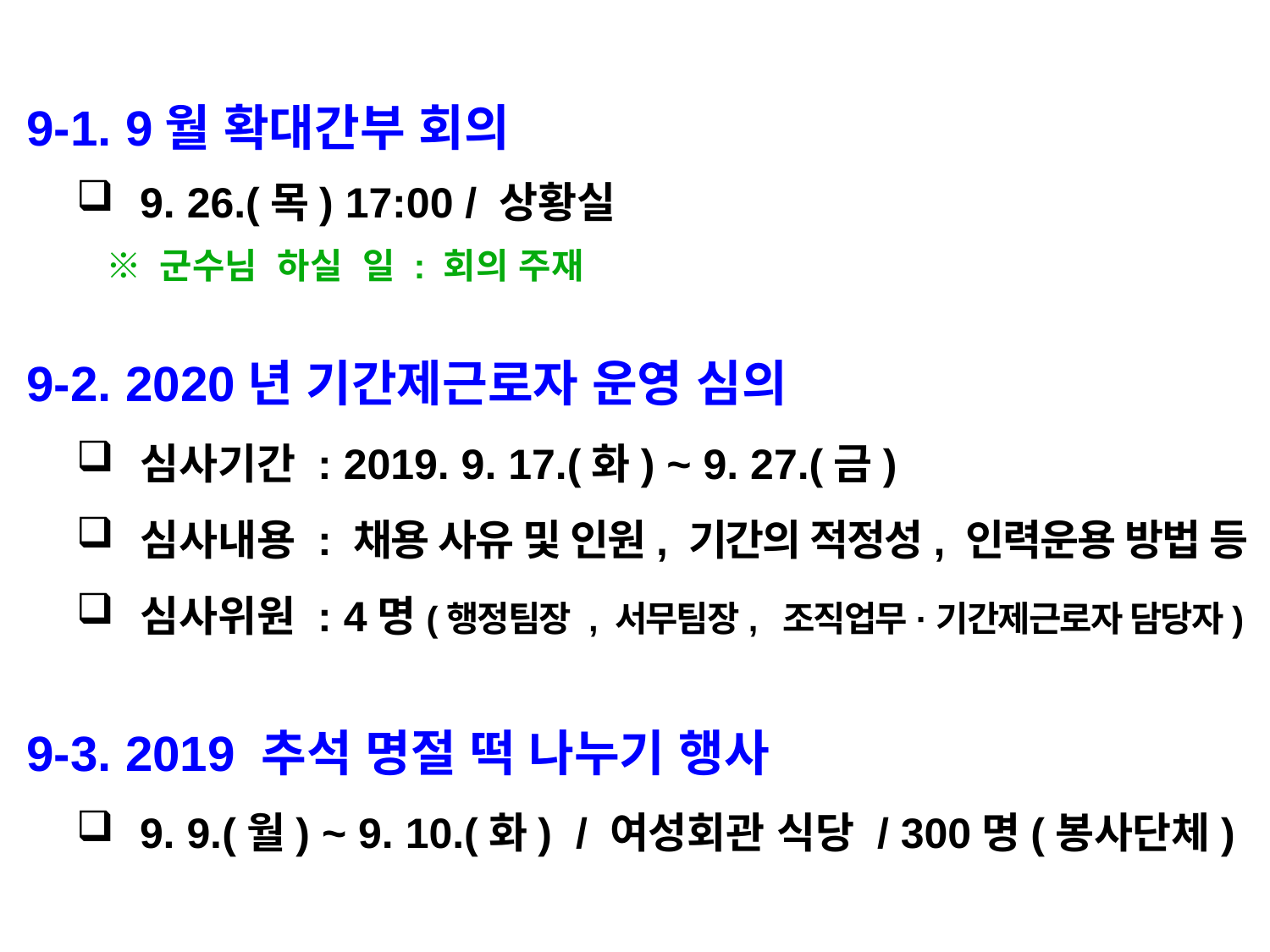

9-1. 9월 확대간부 회의
9. 26.(목) 17:00 / 상황실
   ※ 군수님  하실  일 : 회의 주재
 9-2. 2020년 기간제근로자 운영 심의
심사기간 : 2019. 9. 17.(화) ~ 9. 27.(금)
심사내용 : 채용 사유 및 인원, 기간의 적정성, 인력운용 방법 등
심사위원 : 4명(행정팀장 , 서무팀장,  조직업무·기간제근로자 담당자)
 9-3. 2019 추석 명절 떡 나누기 행사
9. 9.(월) ~ 9. 10.(화)  / 여성회관 식당 / 300명(봉사단체)